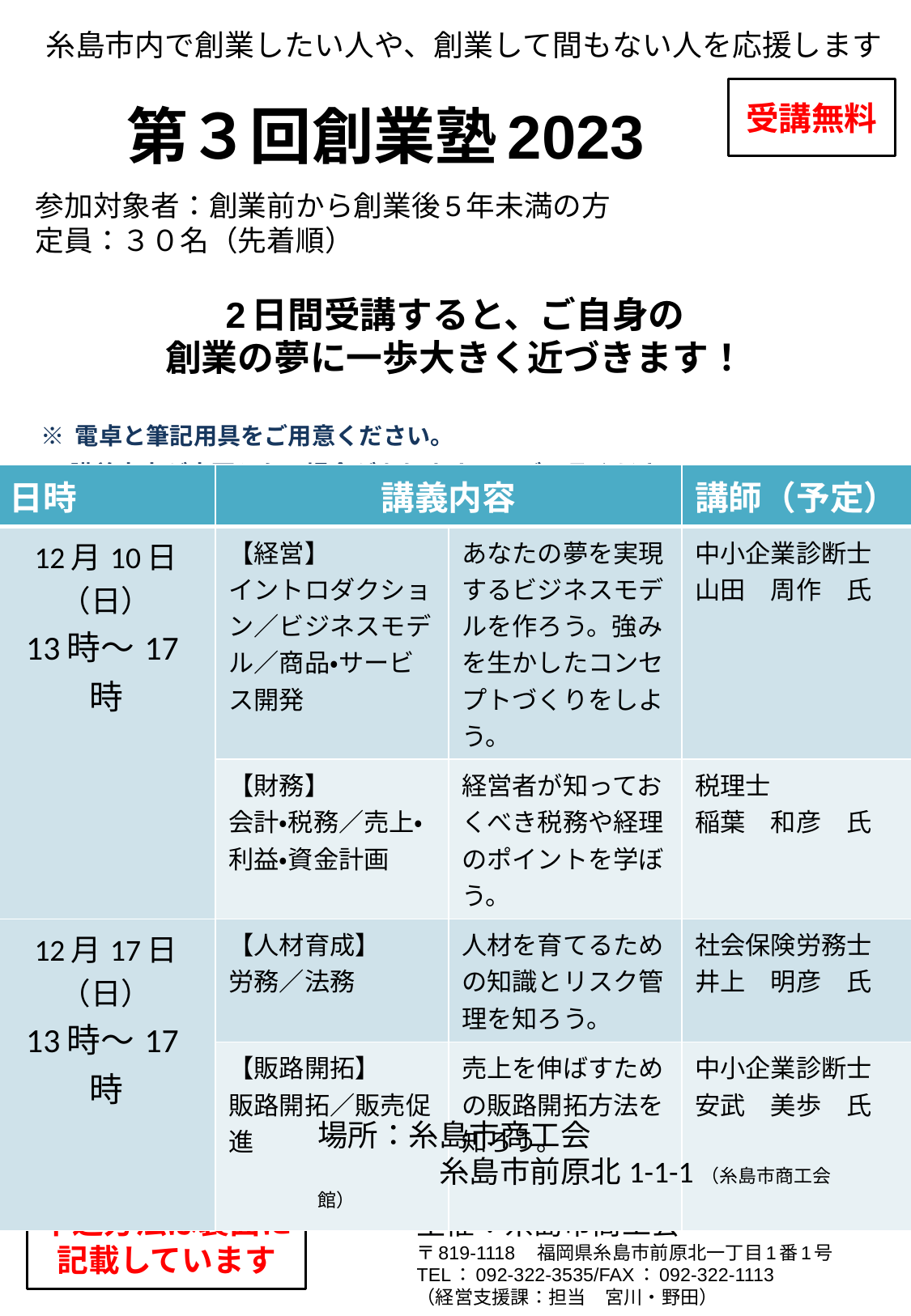

糸島市内で創業したい人や、創業して間もない人を応援します
受講無料
# 第３回創業塾2023
参加対象者：創業前から創業後5年未満の方
定員：３０名（先着順）

2日間受講すると、ご自身の
創業の夢に一歩大きく近づきます！
※ 電卓と筆記用具をご用意ください。
※講義内容が変更となる場合がありますのでご了承ください。

| 日時 | 講義内容 |  | 講師（予定） |
| --- | --- | --- | --- |
| 12月10日（日） 13時～17時 | 【経営】 イントロダクション／ビジネスモデル／商品・サービス開発 | あなたの夢を実現するビジネスモデルを作ろう。強みを生かしたコンセプトづくりをしよう。 | 中小企業診断士 山田　周作　氏 |
|  | 【財務】 会計・税務／売上・利益・資金計画 | 経営者が知っておくべき税務や経理のポイントを学ぼう。 | 税理士 稲葉　和彦　氏 |
| 12月17日（日） 13時～17時 | 【人材育成】 労務／法務 | 人材を育てるための知識とリスク管理を知ろう。 | 社会保険労務士 井上　明彦　氏 |
|  | 【販路開拓】 販路開拓／販売促進 | 売上を伸ばすための販路開拓方法を知ろう。 | 中小企業診断士 安武　美歩　氏 |

８月18日（日）※電卓と筆記用具（鉛筆・消しゴム）をご用意ください。

場所：糸島市商工会
　　　　糸島市前原北1-1-1（糸島市商工会館）
申込方法は裏面に
記載しています
主催：糸島市商工会
〒819-1118　福岡県糸島市前原北一丁目1番1号
TEL：092-322-3535/FAX：092-322-1113
（経営支援課：担当　宮川・野田）